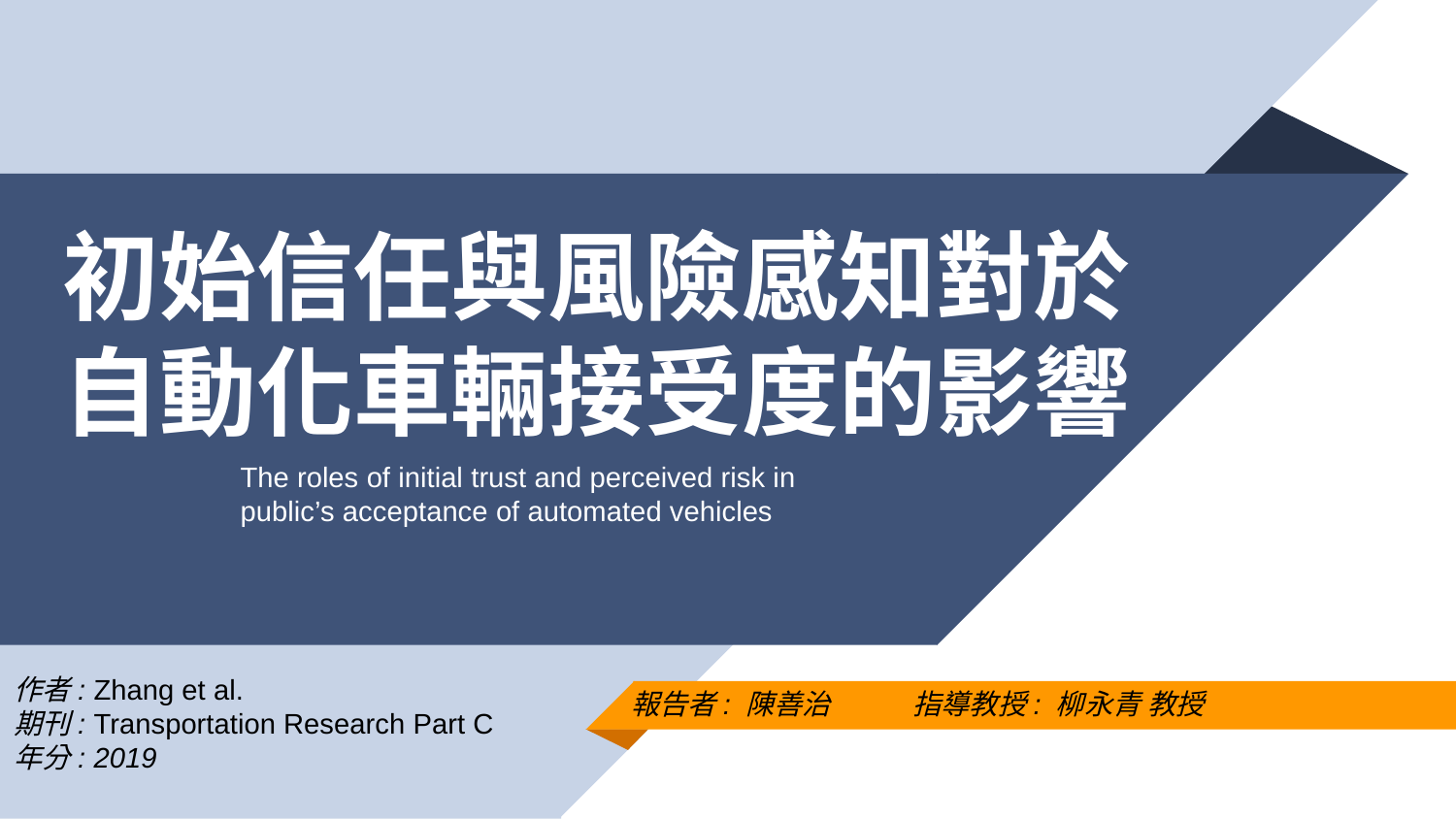

# 初始信任與風險感知對於自動化車輛接受度的影響
The roles of initial trust and perceived risk in public’s acceptance of automated vehicles
作者: Zhang et al.
期刊: Transportation Research Part C
年分: 2019
報告者: 陳善治             指導教授: 柳永青 教授